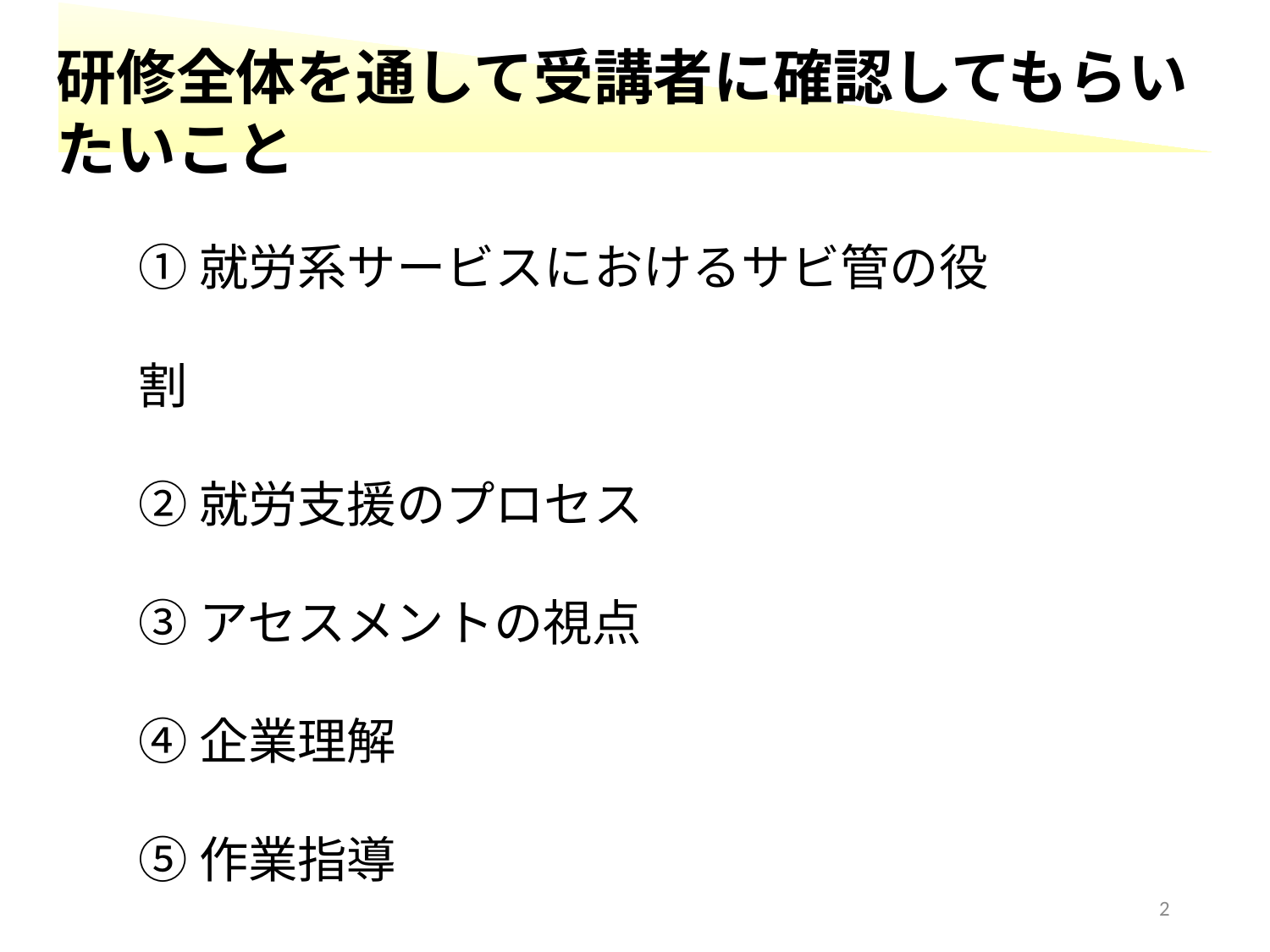

研修全体を通して受講者に確認してもらいたいこと
①就労系サービスにおけるサビ管の役割
②就労支援のプロセス
③アセスメントの視点
④企業理解
⑤作業指導
⑥就労支援のケアマネジメント
2